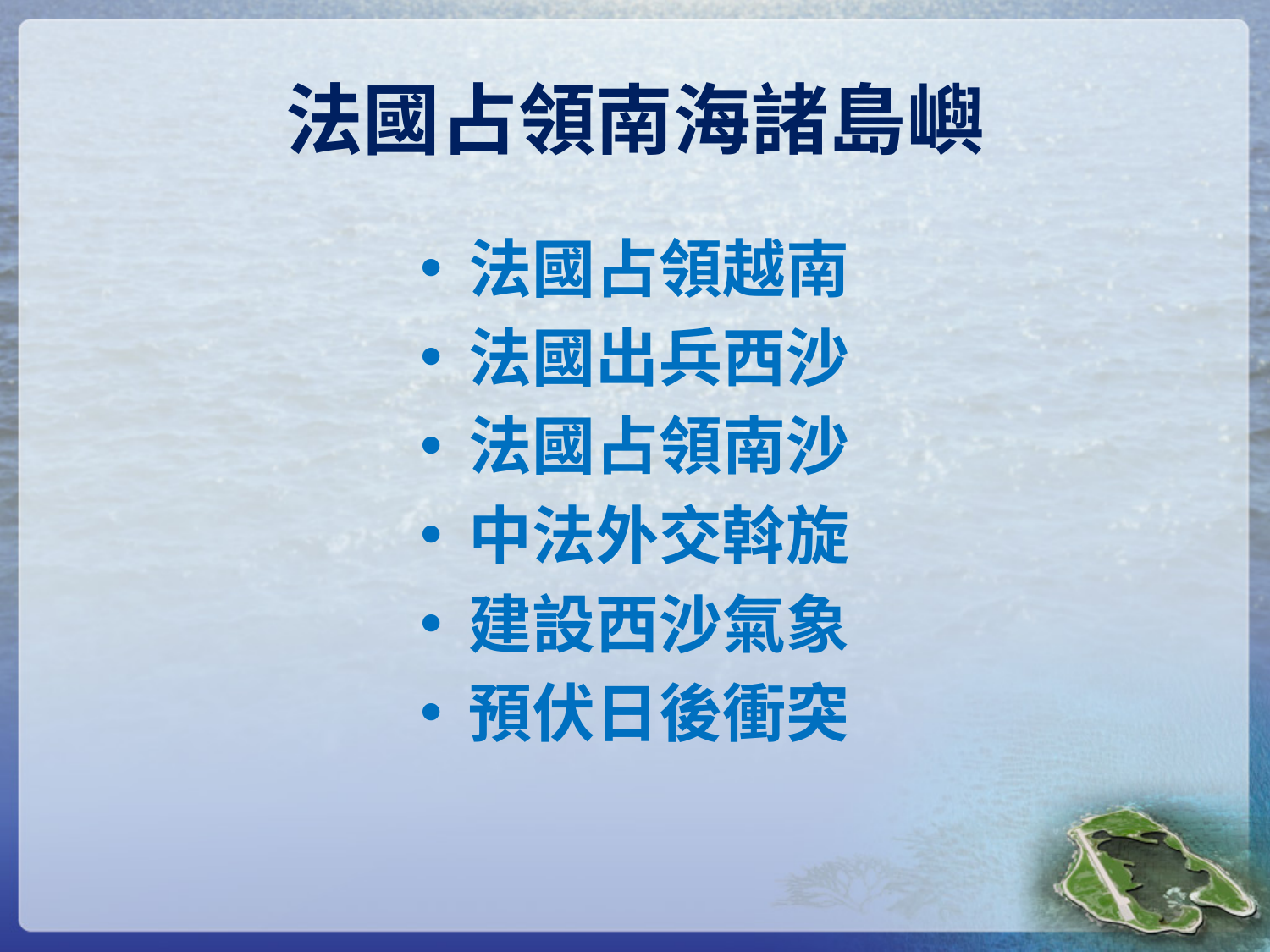

# 法國占領南海諸島嶼
法國占領越南
法國出兵西沙
法國占領南沙
中法外交斡旋
建設西沙氣象
預伏日後衝突